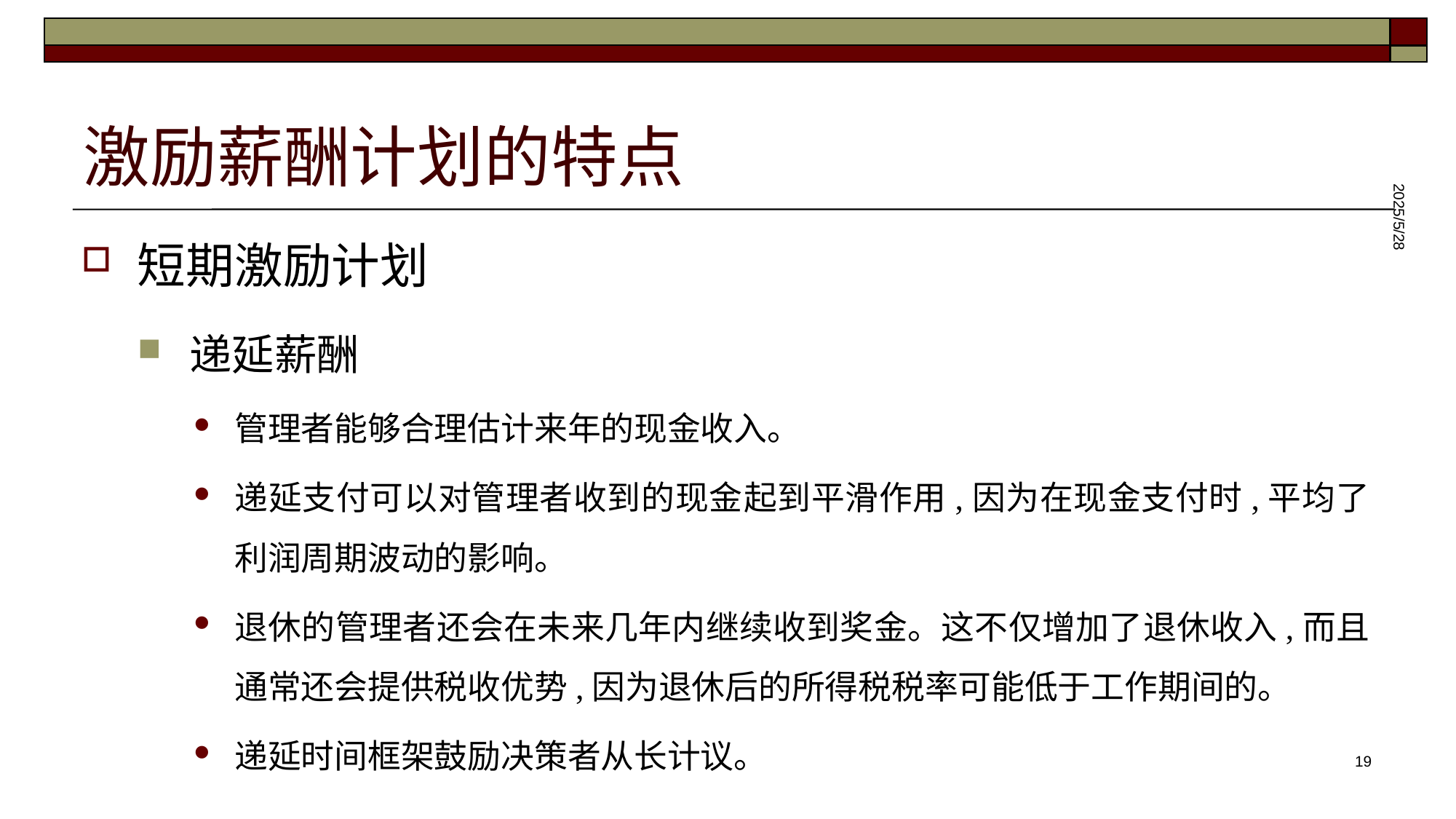

# 激励薪酬计划的特点
短期激励计划
递延薪酬
管理者能够合理估计来年的现金收入。
递延支付可以对管理者收到的现金起到平滑作用,因为在现金支付时,平均了利润周期波动的影响。
退休的管理者还会在未来几年内继续收到奖金。这不仅增加了退休收入,而且通常还会提供税收优势,因为退休后的所得税税率可能低于工作期间的。
递延时间框架鼓励决策者从长计议。

2025/5/28
19